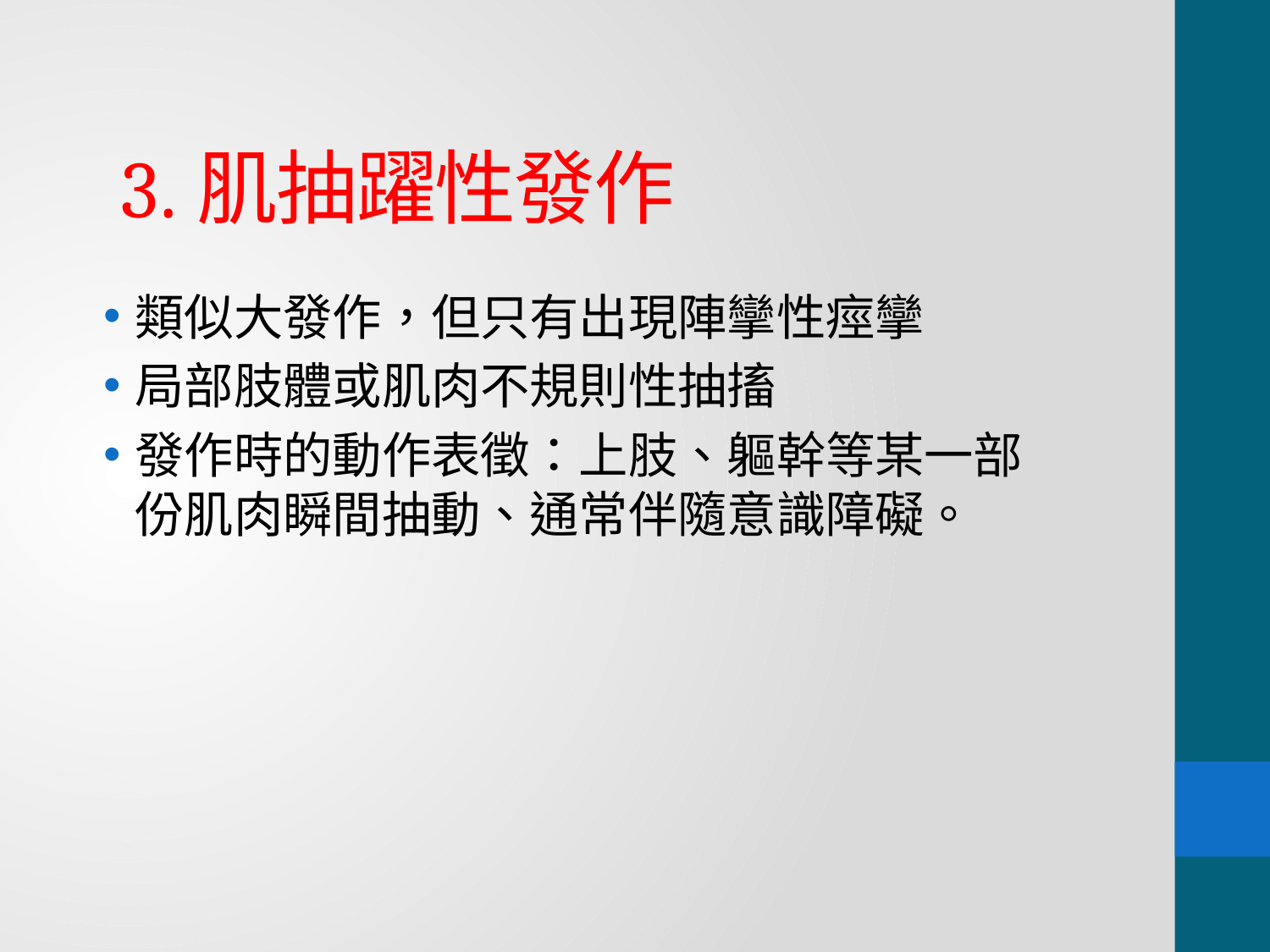

# 3.肌抽躍性發作
類似大發作，但只有出現陣攣性痙攣
局部肢體或肌肉不規則性抽搐
發作時的動作表徵：上肢、軀幹等某一部份肌肉瞬間抽動、通常伴隨意識障礙。